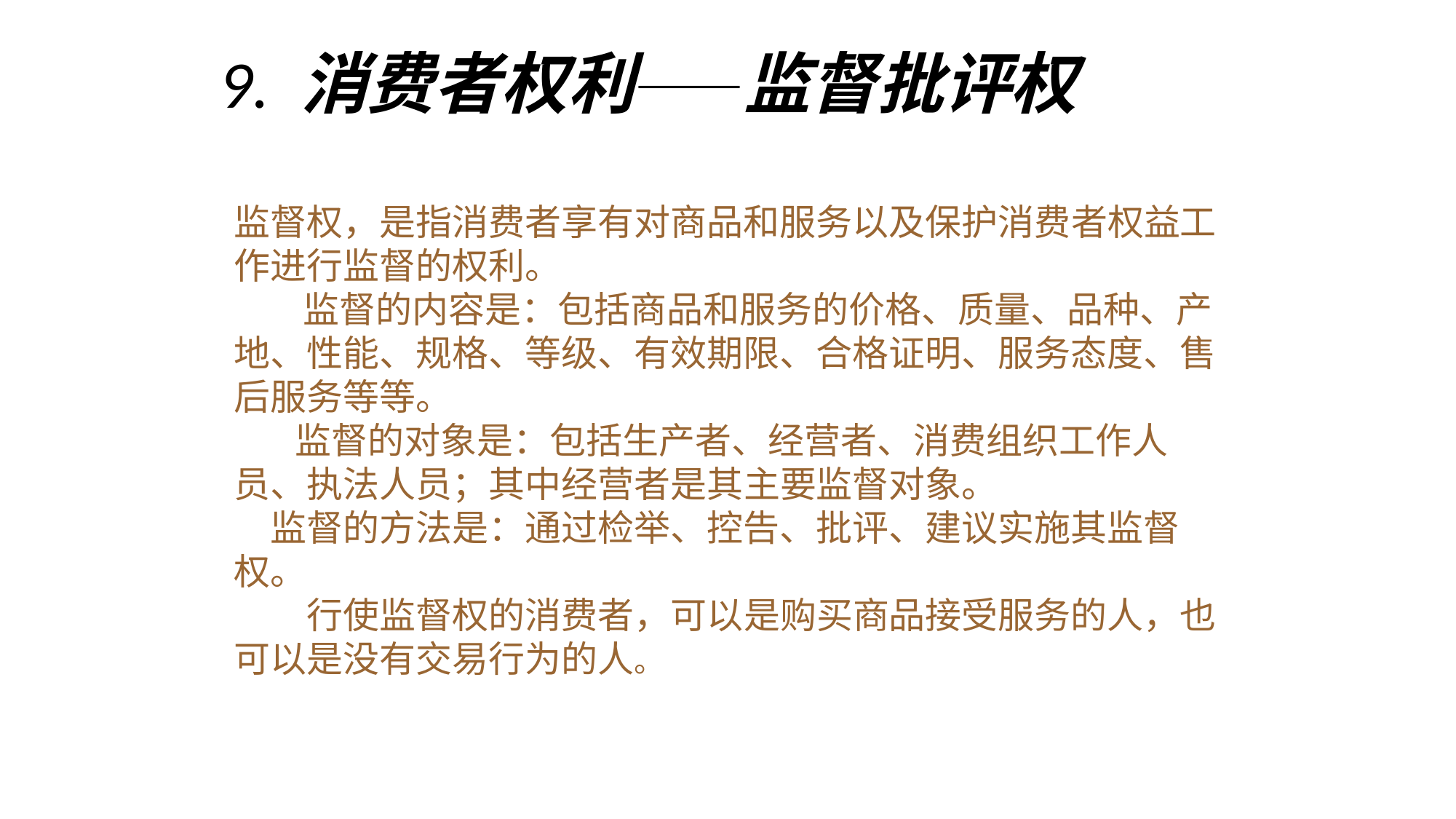

# 9. 消费者权利——监督批评权
监督权，是指消费者享有对商品和服务以及保护消费者权益工作进行监督的权利。
　    监督的内容是：包括商品和服务的价格、质量、品种、产地、性能、规格、等级、有效期限、合格证明、服务态度、售后服务等等。
　   监督的对象是：包括生产者、经营者、消费组织工作人员、执法人员；其中经营者是其主要监督对象。
　监督的方法是：通过检举、控告、批评、建议实施其监督权。
　　行使监督权的消费者，可以是购买商品接受服务的人，也可以是没有交易行为的人。